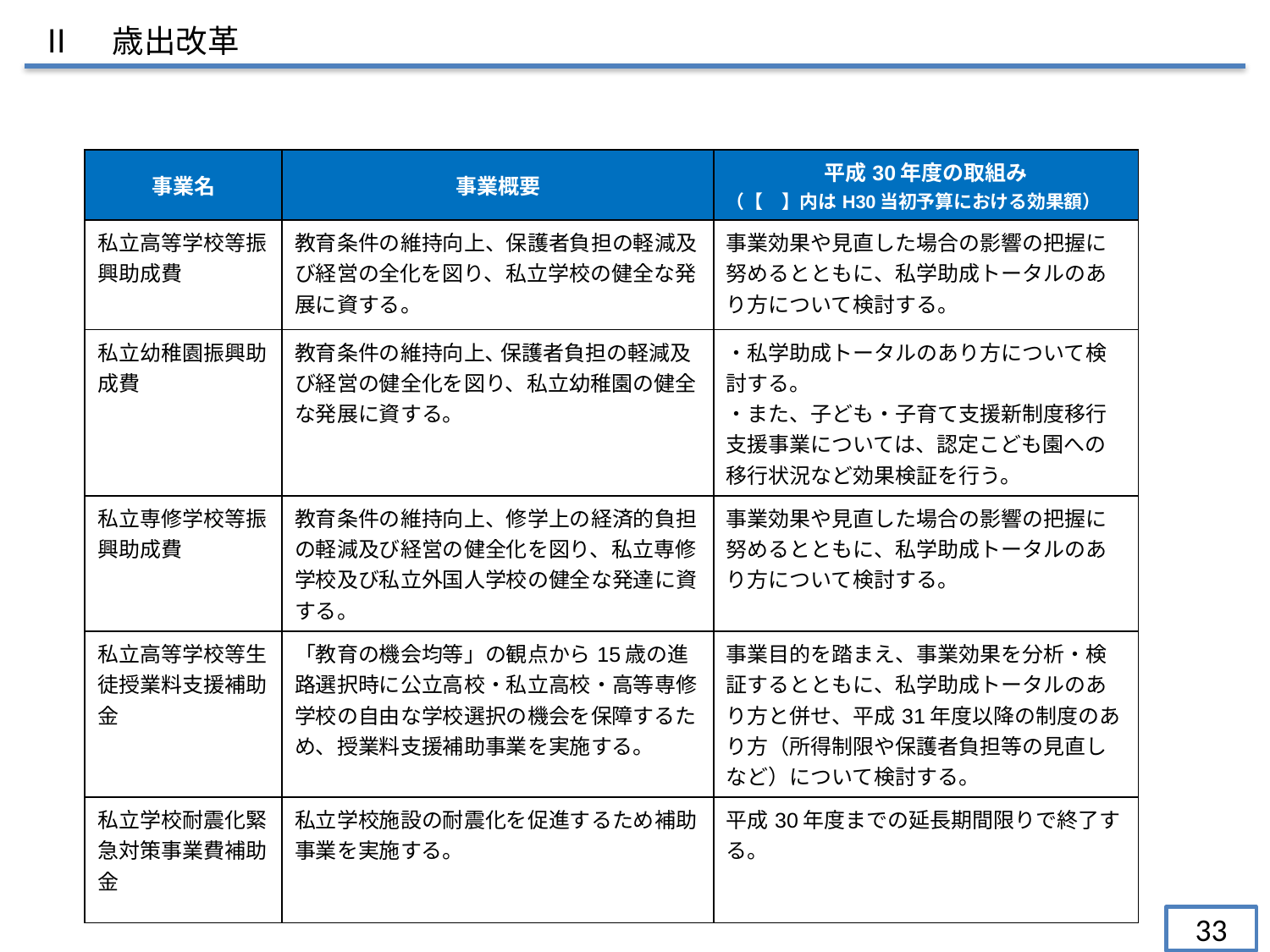

Ⅱ　歳出改革
| 事業名 | 事業概要 | 平成30年度の取組み （【　】内はH30当初予算における効果額） |
| --- | --- | --- |
| 私立高等学校等振興助成費 | 教育条件の維持向上、保護者負担の軽減及び経営の全化を図り、私立学校の健全な発展に資する。 | 事業効果や見直した場合の影響の把握に努めるとともに、私学助成トータルのあり方について検討する。 |
| 私立幼稚園振興助成費 | 教育条件の維持向上､ 保護者負担の軽減及び経営の健全化を図り、私立幼稚園の健全な発展に資する。 | ・私学助成トータルのあり方について検討する。 ・また、子ども・子育て支援新制度移行支援事業については、認定こども園への移行状況など効果検証を行う。 |
| 私立専修学校等振興助成費 | 教育条件の維持向上、修学上の経済的負担の軽減及び経営の健全化を図り、私立専修学校及び私立外国人学校の健全な発達に資する。 | 事業効果や見直した場合の影響の把握に努めるとともに、私学助成トータルのあり方について検討する。 |
| 私立高等学校等生徒授業料支援補助金 | 「教育の機会均等」の観点から15歳の進路選択時に公立高校・私立高校・高等専修学校の自由な学校選択の機会を保障するため、授業料支援補助事業を実施する。 | 事業目的を踏まえ、事業効果を分析・検証するとともに、私学助成トータルのあり方と併せ、平成31年度以降の制度のあり方（所得制限や保護者負担等の見直しなど）について検討する。 |
| 私立学校耐震化緊急対策事業費補助金 | 私立学校施設の耐震化を促進するため補助事業を実施する。 | 平成30年度までの延長期間限りで終了する。 |
33